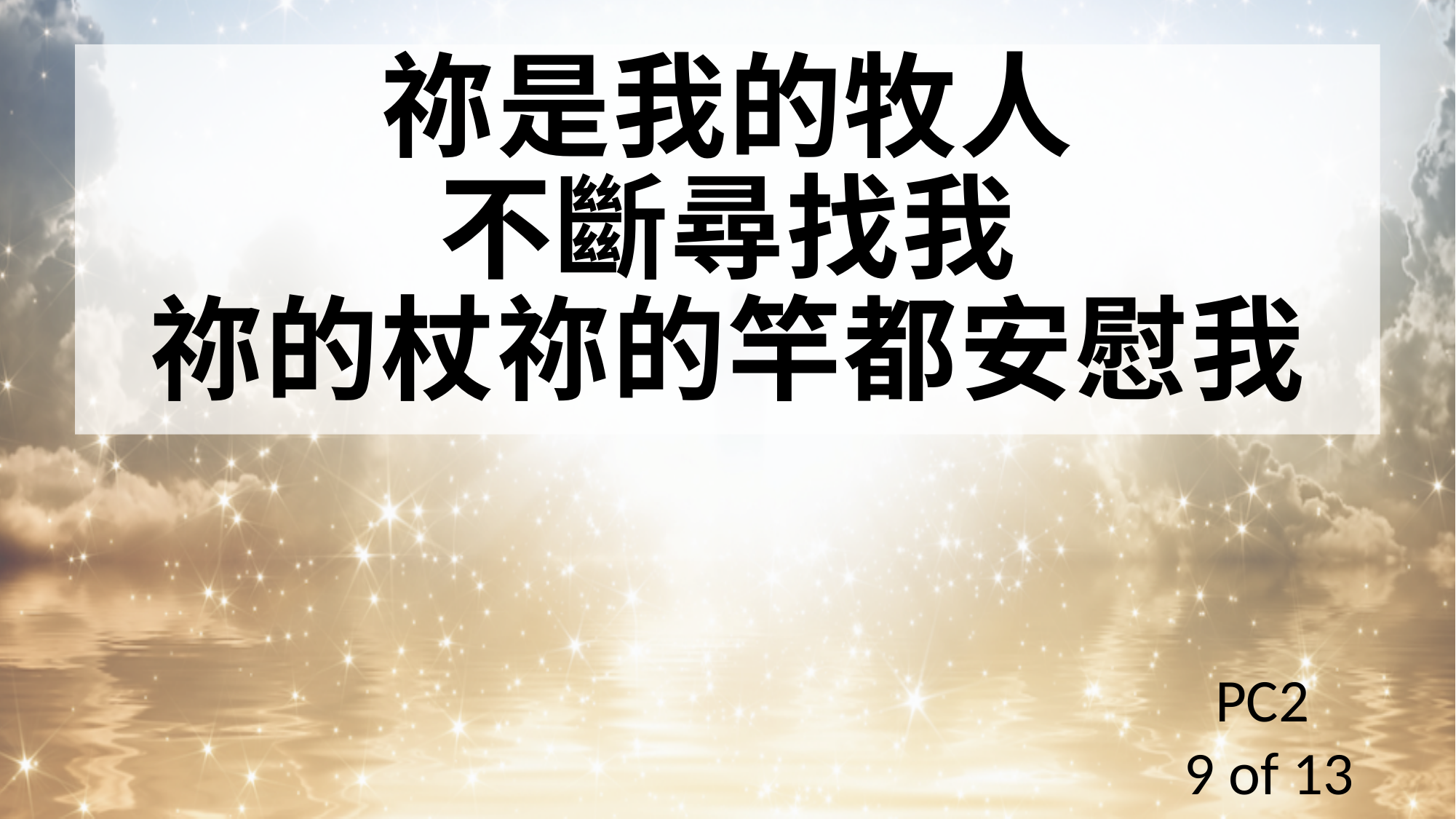

祢是我的牧人
不斷尋找我
祢的杖祢的竿都安慰我
PC2
9 of 13